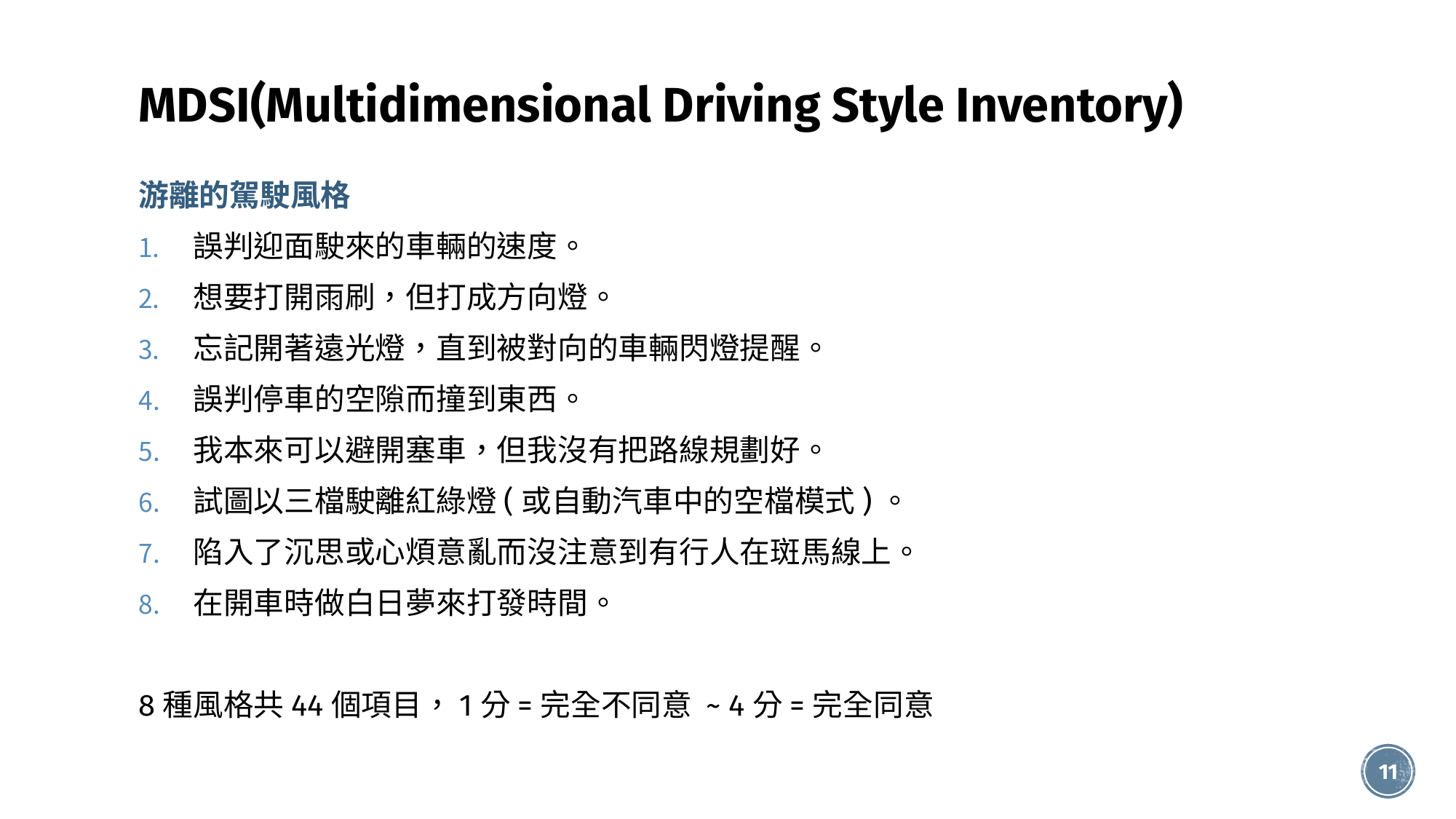

# MDSI(Multidimensional Driving Style Inventory)
游離的駕駛風格
誤判迎面駛來的車輛的速度。
想要打開雨刷，但打成方向燈。
忘記開著遠光燈，直到被對向的車輛閃燈提醒。
誤判停車的空隙而撞到東西。
我本來可以避開塞車，但我沒有把路線規劃好。
試圖以三檔駛離紅綠燈(或自動汽車中的空檔模式)。
陷入了沉思或心煩意亂而沒注意到有行人在斑馬線上。
在開車時做白日夢來打發時間。

8種風格共44個項目，1分=完全不同意 ~ 4分=完全同意
11